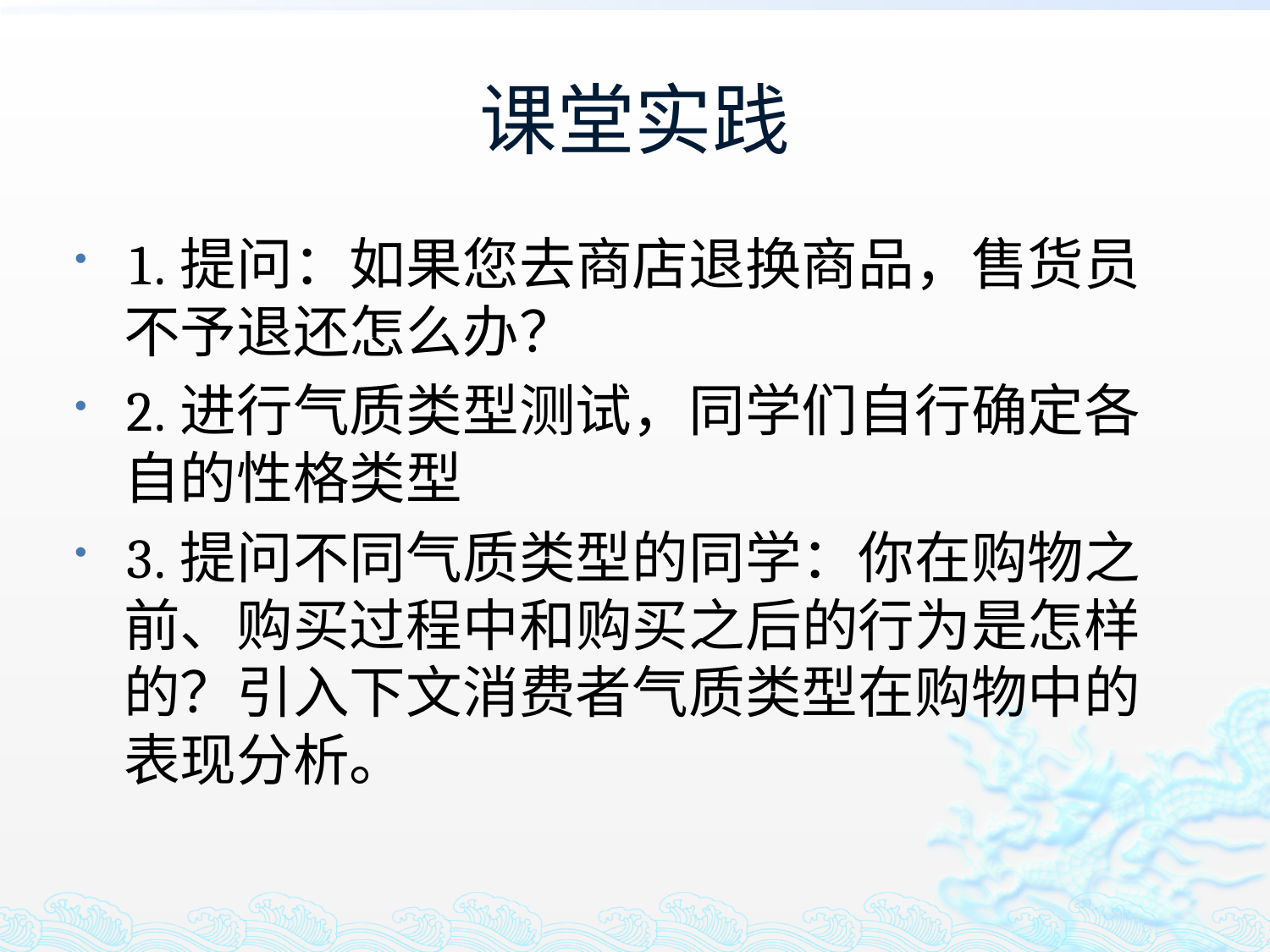

# 课堂实践
1.提问：如果您去商店退换商品，售货员不予退还怎么办？
2.进行气质类型测试，同学们自行确定各自的性格类型
3.提问不同气质类型的同学：你在购物之前、购买过程中和购买之后的行为是怎样的？引入下文消费者气质类型在购物中的表现分析。